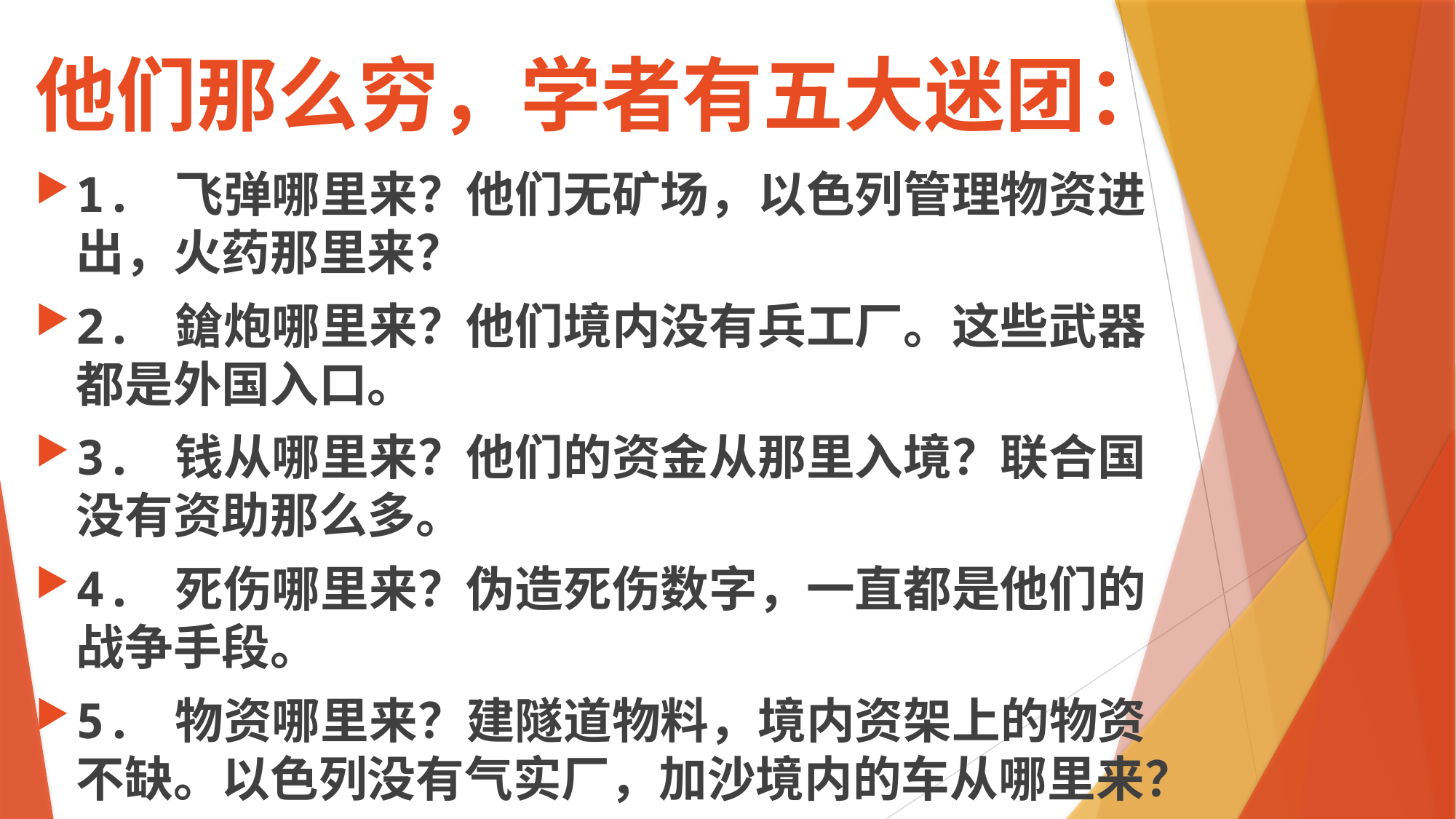

# 他们那么穷，学者有五大迷团：
1. 飞弹哪里来？他们无矿场，以色列管理物资进出，火药那里来？
2. 鎗炮哪里来？他们境内没有兵工厂。这些武器都是外国入口。
3. 钱从哪里来？他们的资金从那里入境？联合国没有资助那么多。
4. 死伤哪里来？伪造死伤数字，一直都是他们的战争手段。
5. 物资哪里来？建隧道物料，境内资架上的物资不缺。以色列没有气实厂，加沙境内的车从哪里来？